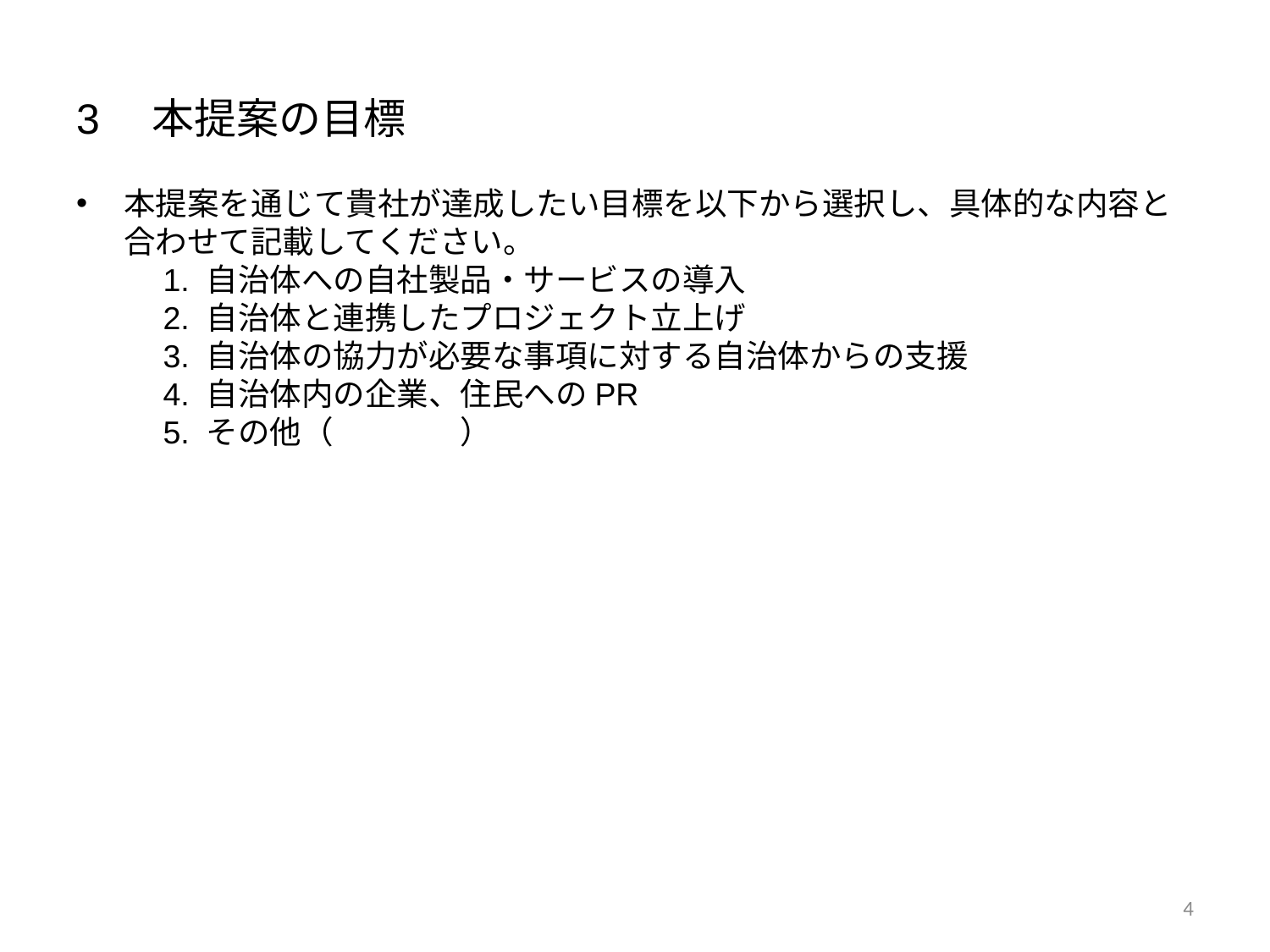

# 3　本提案の目標
本提案を通じて貴社が達成したい目標を以下から選択し、具体的な内容と合わせて記載してください。
　1. 自治体への自社製品・サービスの導入
　2. 自治体と連携したプロジェクト立上げ
　3. 自治体の協力が必要な事項に対する自治体からの支援
　4. 自治体内の企業、住民へのPR
　5. その他（　　　　）
4